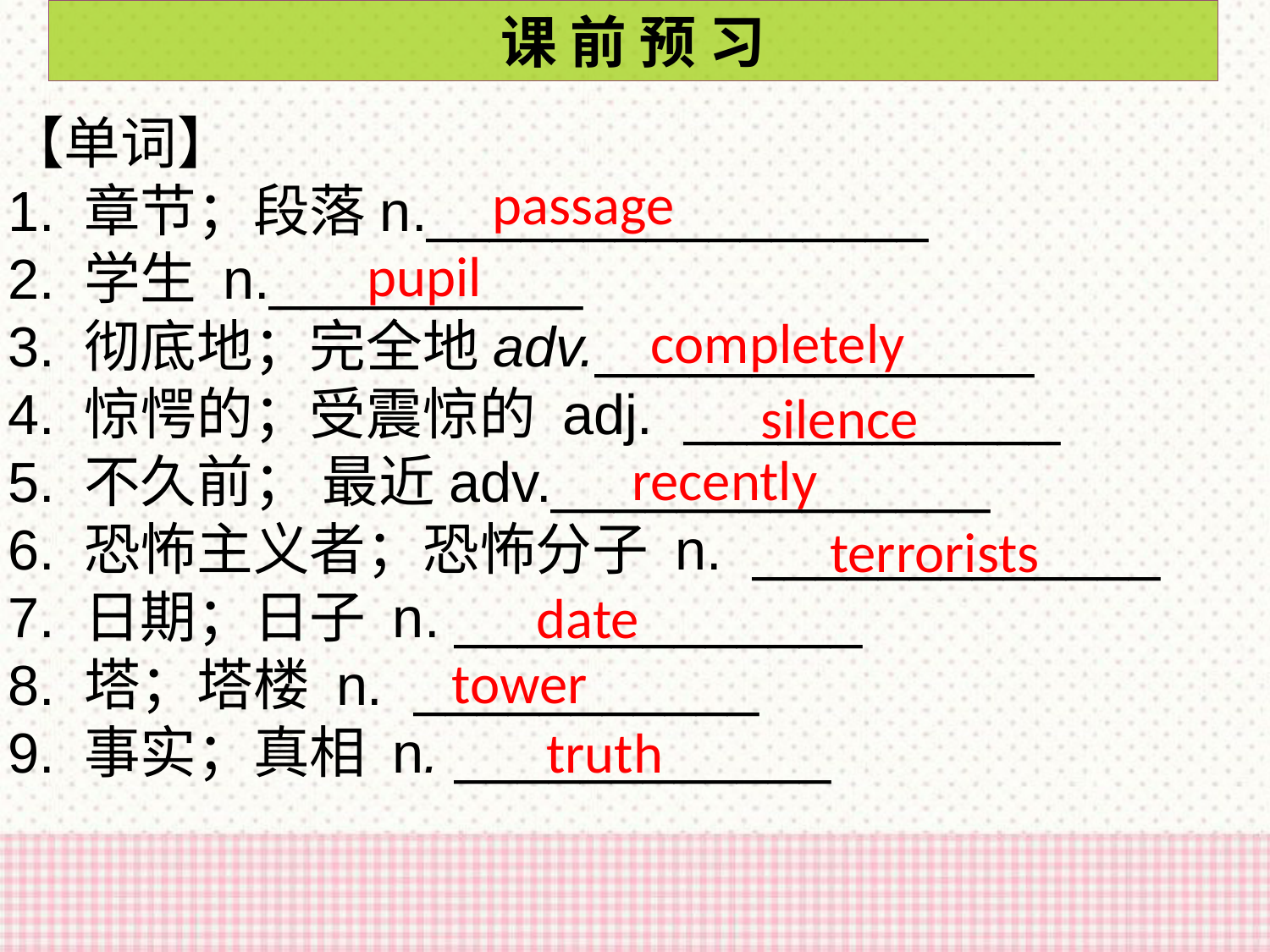

课 前 预 习
【单词】
1. 章节；段落n.________________
2. 学生 n.__________
3. 彻底地；完全地adv.______________
4. 惊愕的；受震惊的 adj.  ____________
5. 不久前； 最近adv.______________
6. 恐怖主义者；恐怖分子 n.  _____________
7. 日期；日子 n. _____________
8. 塔；塔楼 n.  ___________
9. 事实；真相 n. ____________
passage
pupil
completely
silence
recently
 terrorists
date
tower
truth